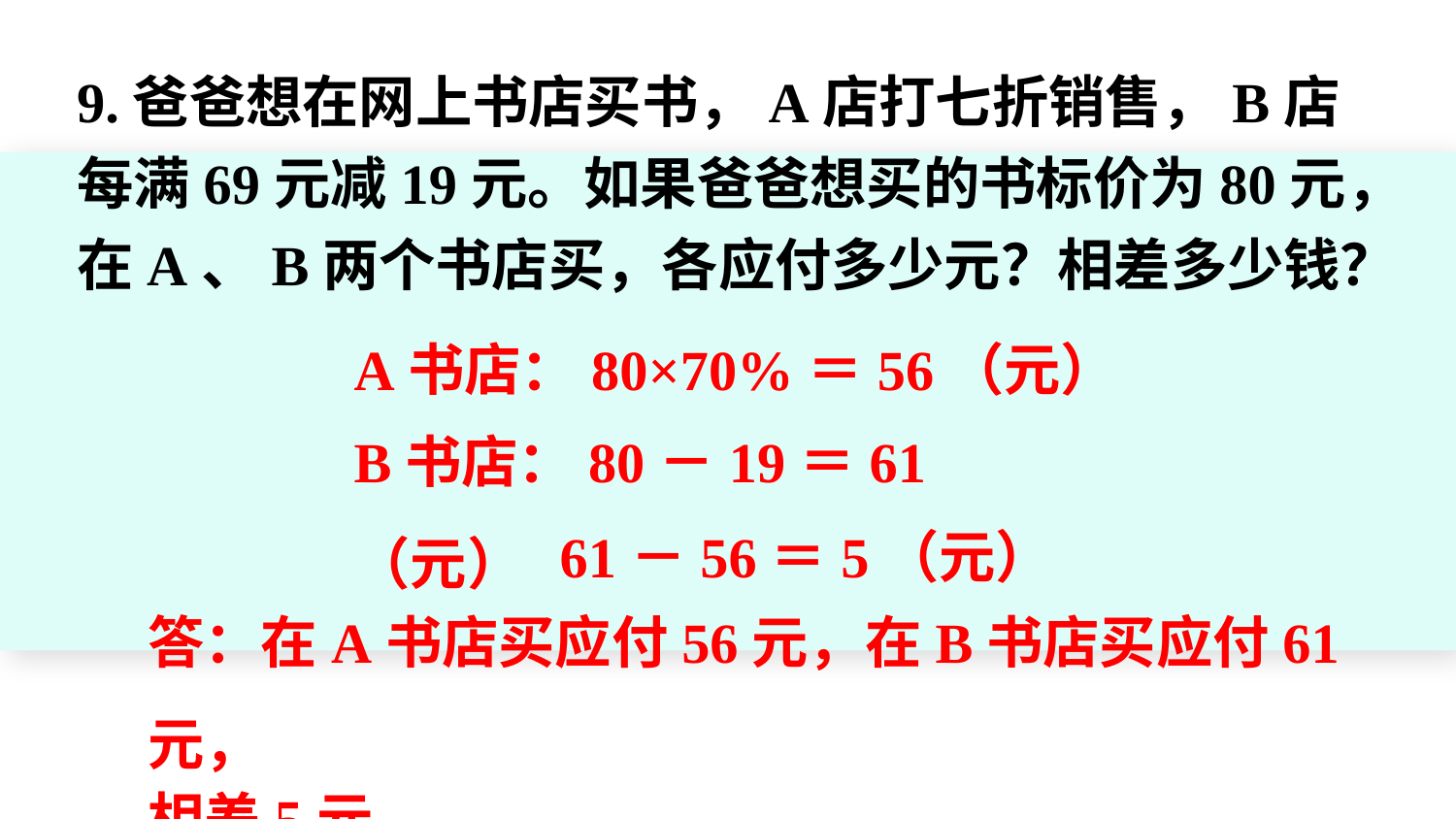

9.爸爸想在网上书店买书，A店打七折销售，B店每满69元减19元。如果爸爸想买的书标价为80元，在A、B两个书店买，各应付多少元？相差多少钱？
               A书店：80×70%＝56（元）
B书店：80－19＝61（元）
             61－56＝5（元）
答：在A书店买应付56元，在B书店买应付61元，
相差5元。